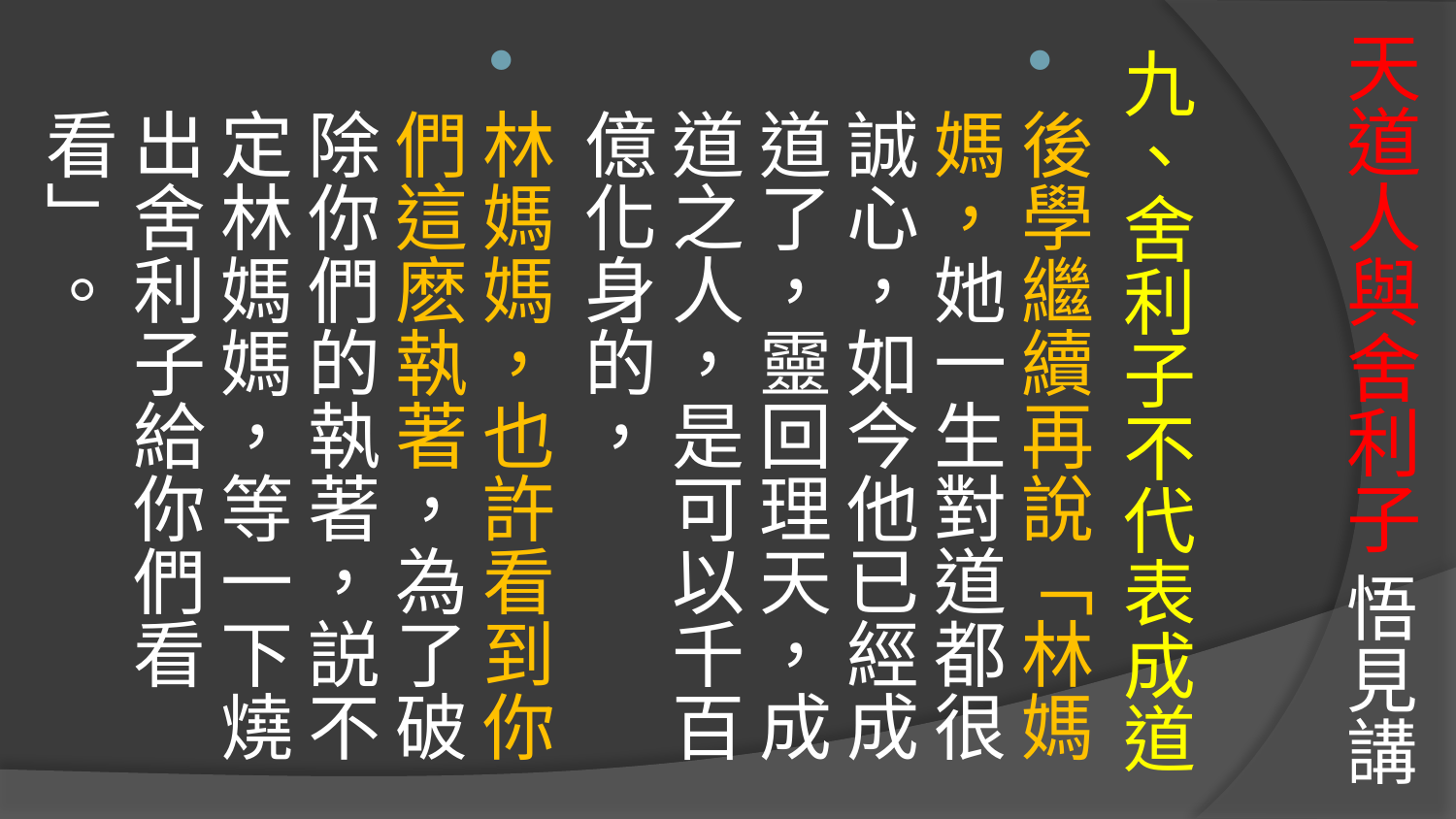

# 天道人與舍利子 悟見講
九、舍利子不代表成道
後學繼續再說「林媽媽，她一生對道都很誠心，如今他已經成道了，靈回理天，成道之人，是可以千百億化身的，
林媽媽，也許看到你們這麽執著，為了破除你們的執著，説不定林媽媽，等一下燒出舍利子給你們看看」。